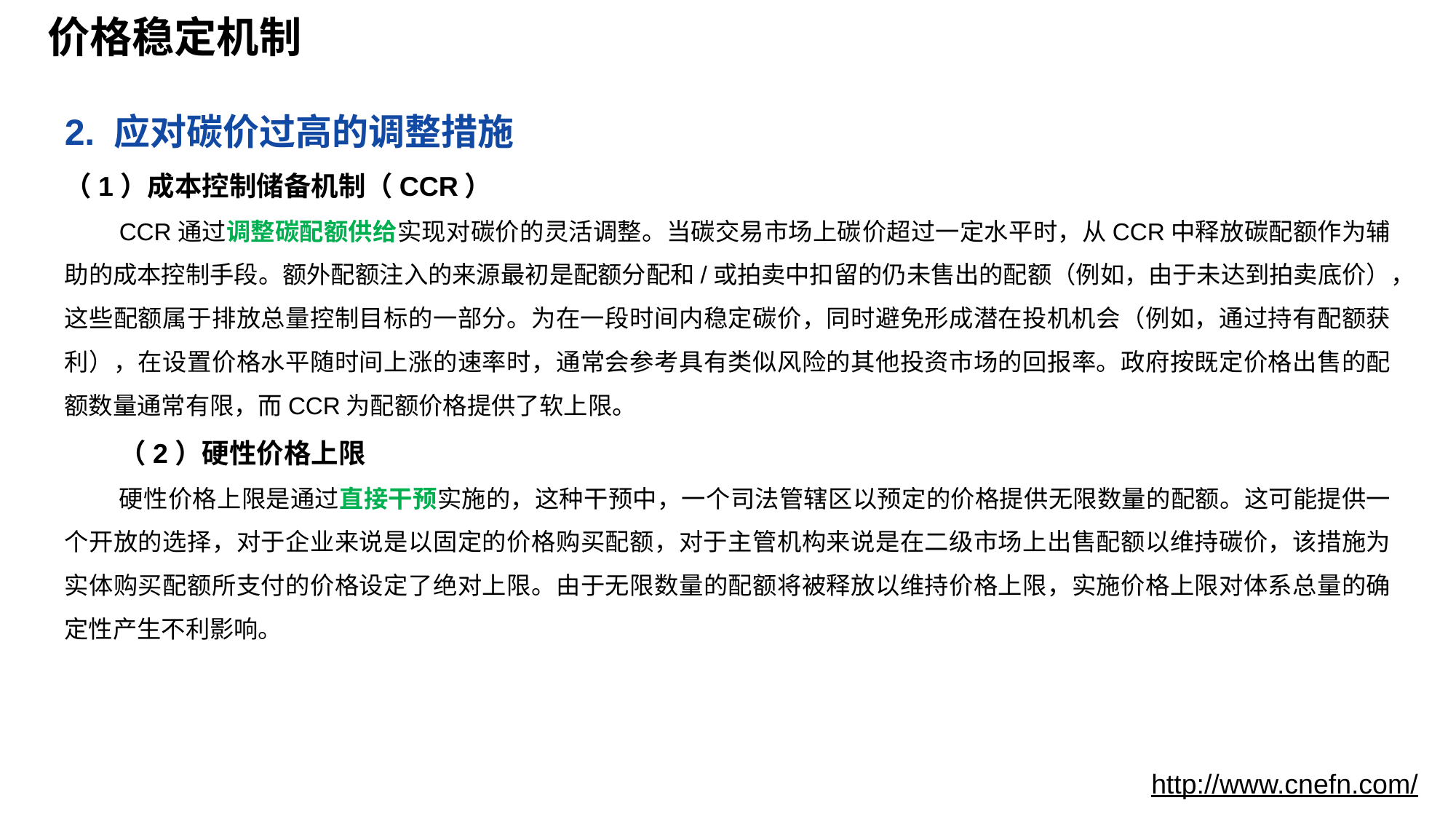

# 价格稳定机制
2. 应对碳价过高的调整措施
（1）成本控制储备机制（CCR）
CCR通过调整碳配额供给实现对碳价的灵活调整。当碳交易市场上碳价超过一定水平时，从CCR中释放碳配额作为辅助的成本控制手段。额外配额注入的来源最初是配额分配和/或拍卖中扣留的仍未售出的配额（例如，由于未达到拍卖底价），这些配额属于排放总量控制目标的一部分。为在一段时间内稳定碳价，同时避免形成潜在投机机会（例如，通过持有配额获利），在设置价格水平随时间上涨的速率时，通常会参考具有类似风险的其他投资市场的回报率。政府按既定价格出售的配额数量通常有限，而CCR为配额价格提供了软上限。
（2）硬性价格上限
硬性价格上限是通过直接干预实施的，这种干预中，一个司法管辖区以预定的价格提供无限数量的配额。这可能提供一个开放的选择，对于企业来说是以固定的价格购买配额，对于主管机构来说是在二级市场上出售配额以维持碳价，该措施为实体购买配额所支付的价格设定了绝对上限。由于无限数量的配额将被释放以维持价格上限，实施价格上限对体系总量的确定性产生不利影响。